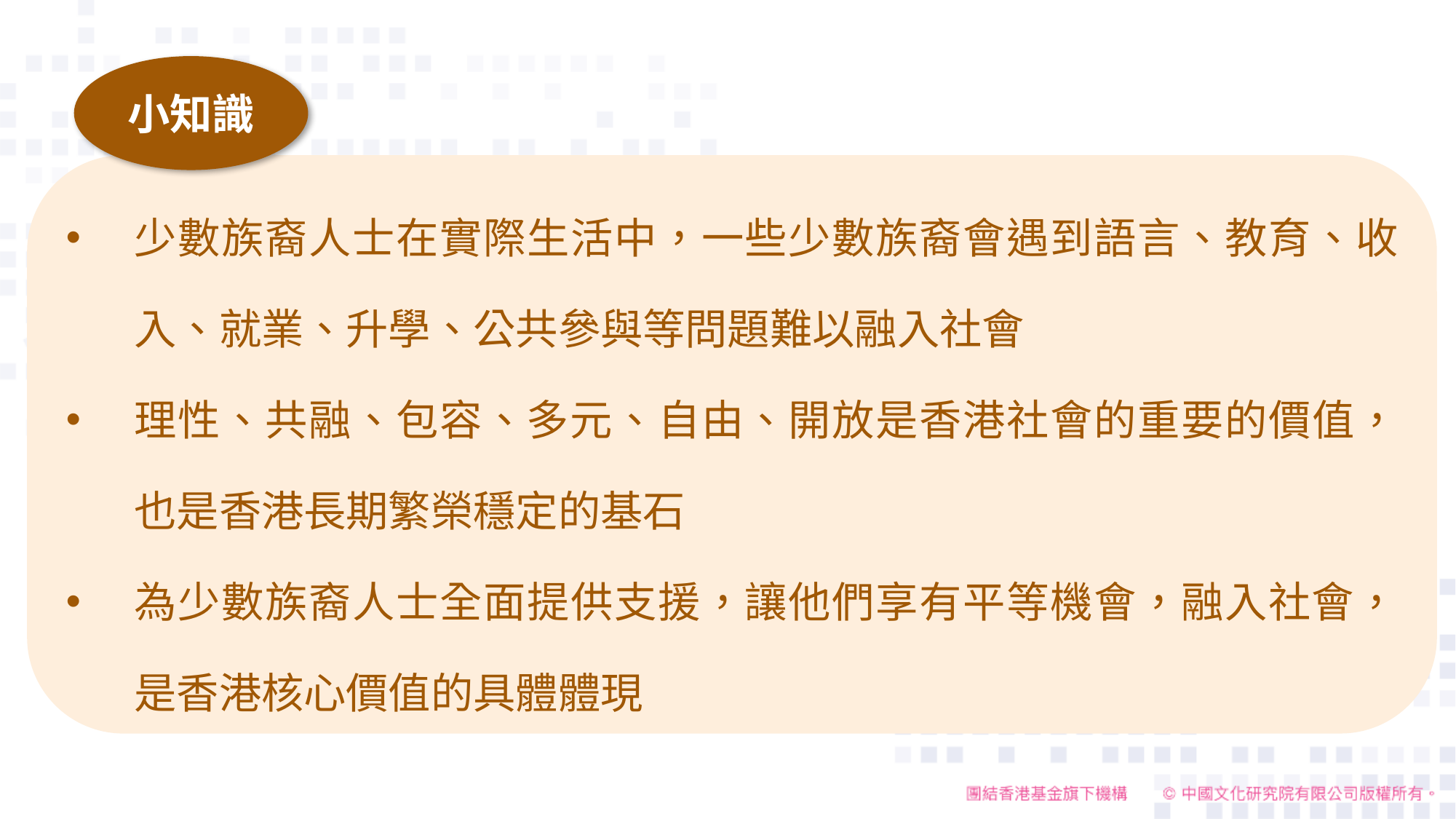

小知識
少數族裔人士在實際生活中，一些少數族裔會遇到語言、教育、收入、就業、升學、公共參與等問題難以融入社會
理性、共融、包容、多元、自由、開放是香港社會的重要的價值，也是香港長期繁榮穩定的基石
為少數族裔人士全面提供支援，讓他們享有平等機會，融入社會，是香港核心價值的具體體現